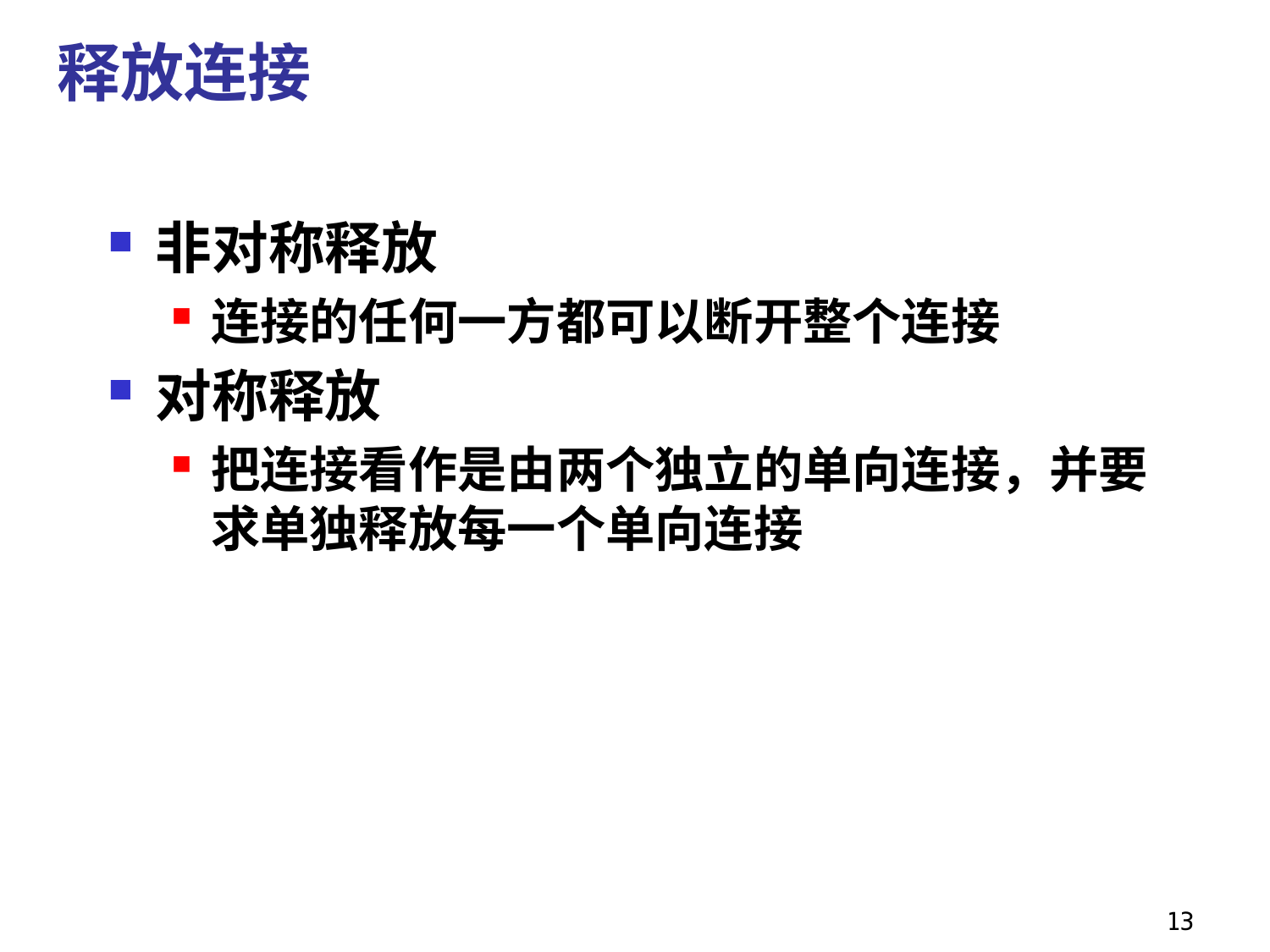

释放连接
非对称释放
连接的任何一方都可以断开整个连接
对称释放
把连接看作是由两个独立的单向连接，并要求单独释放每一个单向连接

13